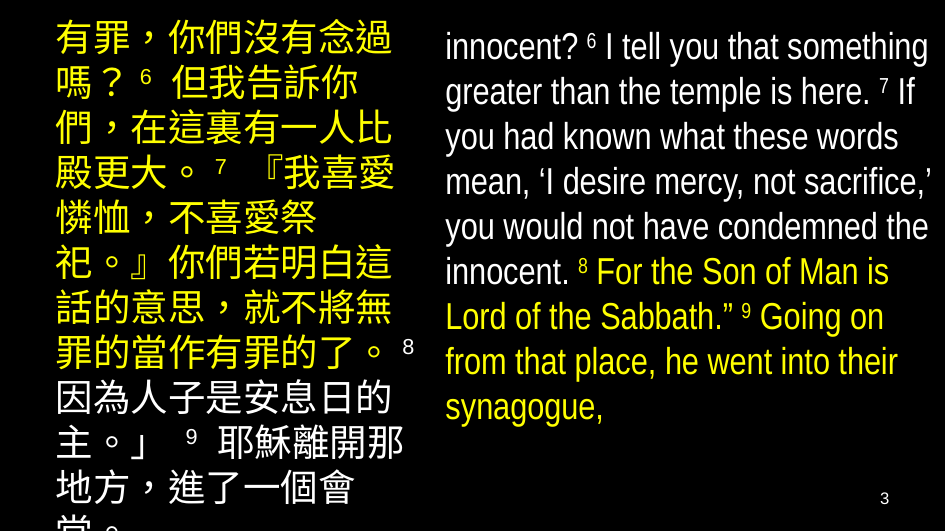

有罪，你們沒有念過嗎？6 但我告訴你們，在這裏有一人比殿更大。7 『我喜愛憐恤，不喜愛祭祀。』你們若明白這話的意思，就不將無罪的當作有罪的了。8 因為人子是安息日的主。」 9 耶穌離開那地方，進了一個會堂。
innocent? 6 I tell you that something greater than the temple is here. 7 If you had known what these words mean, ‘I desire mercy, not sacrifice,’ you would not have condemned the innocent. 8 For the Son of Man is Lord of the Sabbath.” 9 Going on from that place, he went into their synagogue,
3